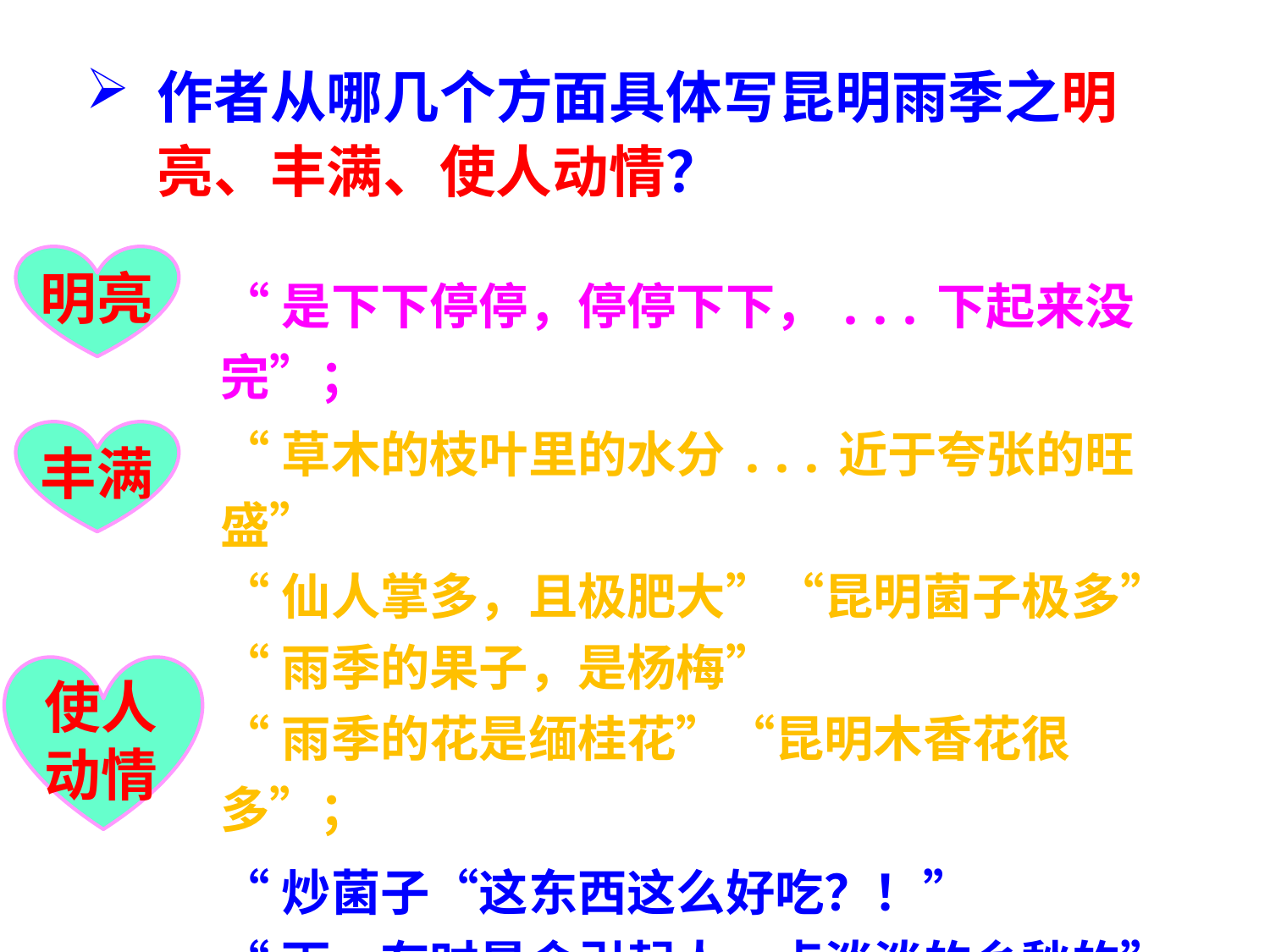

作者从哪几个方面具体写昆明雨季之明亮、丰满、使人动情？

明亮
“是下下停停，停停下下，...下起来没完”；

“草木的枝叶里的水分...近于夸张的旺盛”
“仙人掌多，且极肥大”“昆明菌子极多”
“雨季的果子，是杨梅”
“雨季的花是缅桂花”“昆明木香花很多”；

“炒菌子“这东西这么好吃？！”
“雨，有时是会引起人一点淡淡的乡愁的”
“四十年后，我还忘不了那天的情味”……

丰满

使人动情